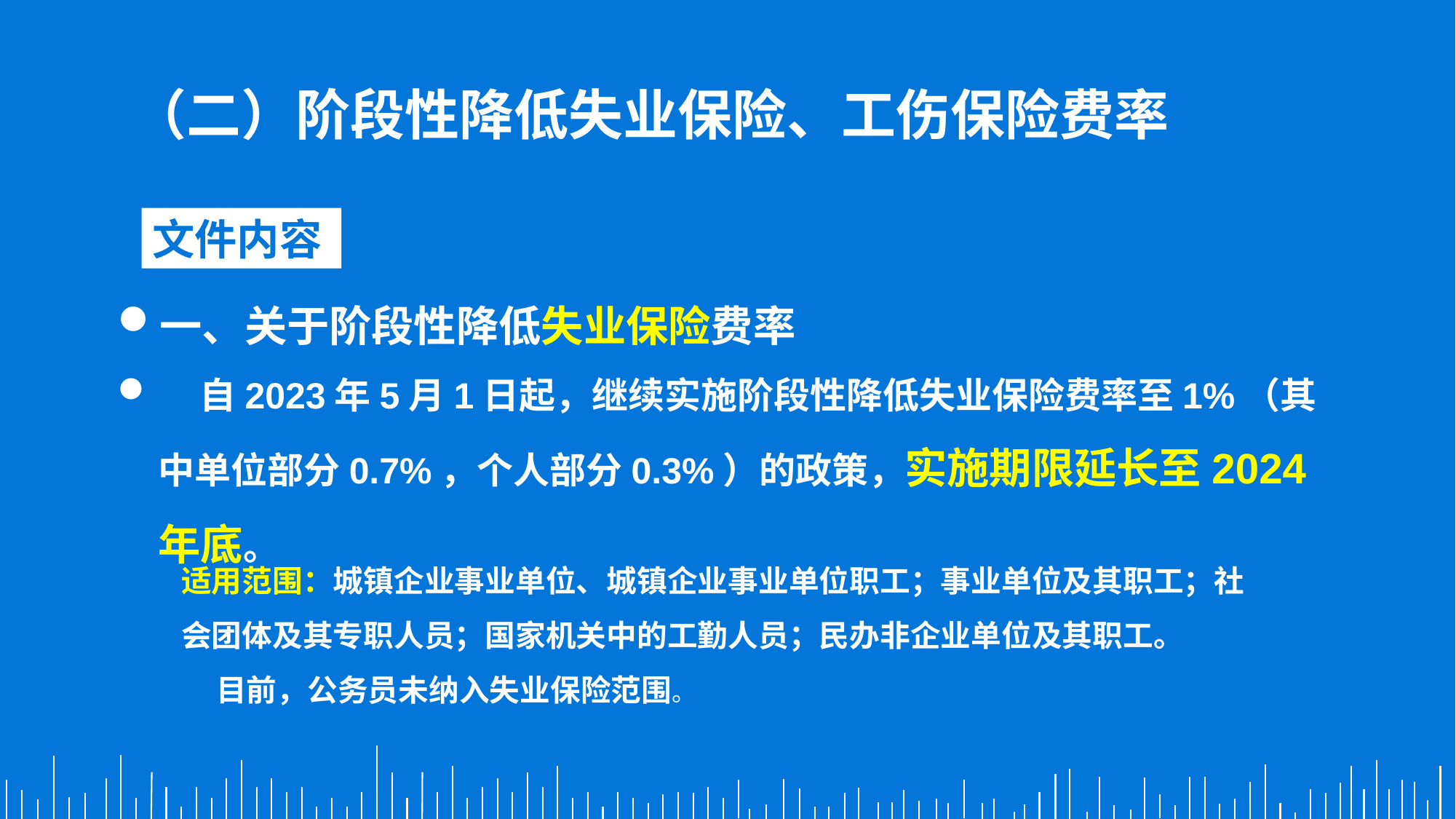

（二）阶段性降低失业保险、工伤保险费率
文件内容
一、关于阶段性降低失业保险费率
    自2023年5月1日起，继续实施阶段性降低失业保险费率至1%（其中单位部分0.7%，个人部分0.3%）的政策，实施期限延长至2024年底。
适用范围：城镇企业事业单位、城镇企业事业单位职工；事业单位及其职工；社会团体及其专职人员；国家机关中的工勤人员；民办非企业单位及其职工。
    目前，公务员未纳入失业保险范围。